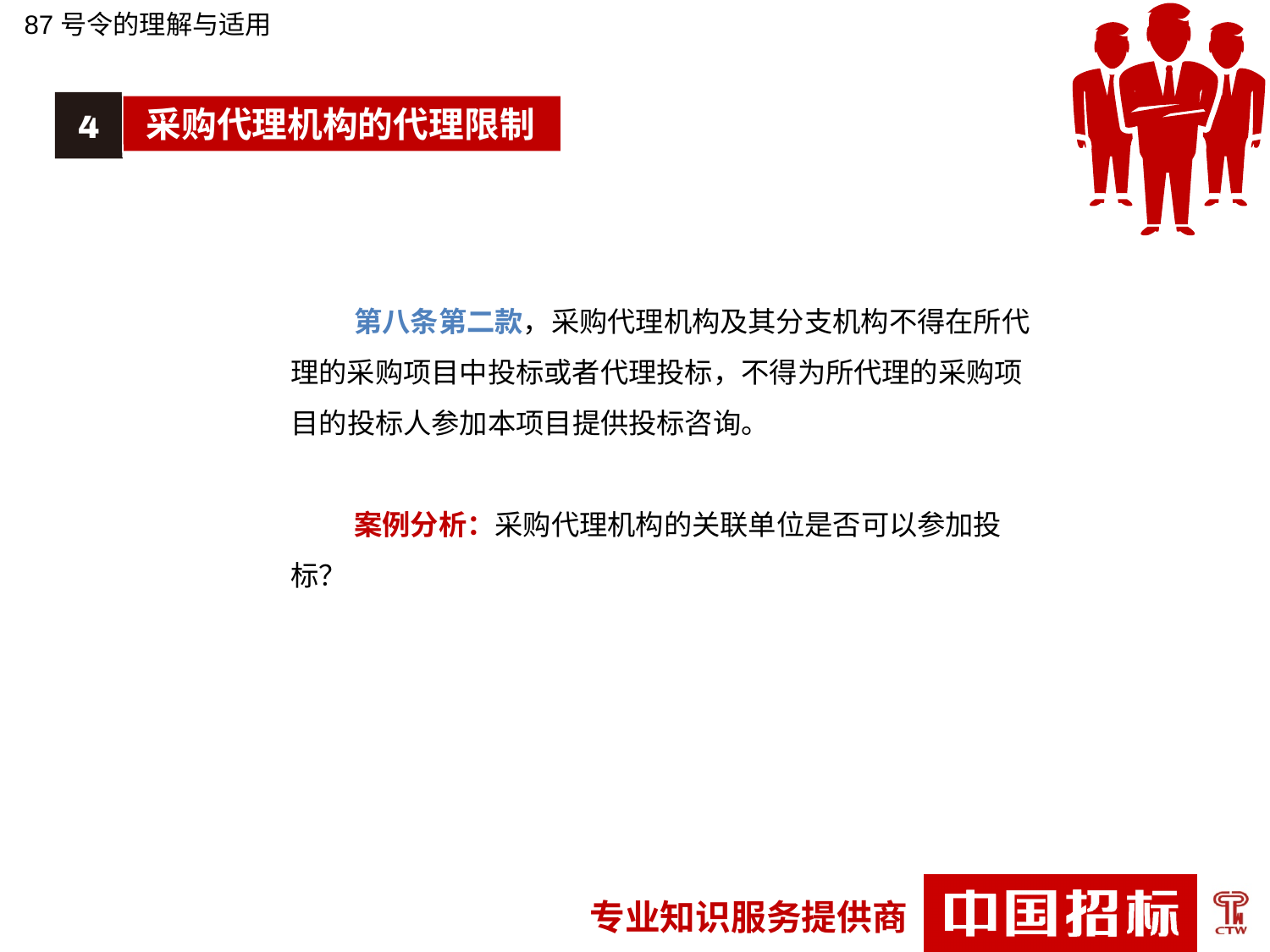

87号令的理解与适用

4
采购代理机构的代理限制
第八条第二款，采购代理机构及其分支机构不得在所代理的采购项目中投标或者代理投标，不得为所代理的采购项目的投标人参加本项目提供投标咨询。

案例分析：采购代理机构的关联单位是否可以参加投标？